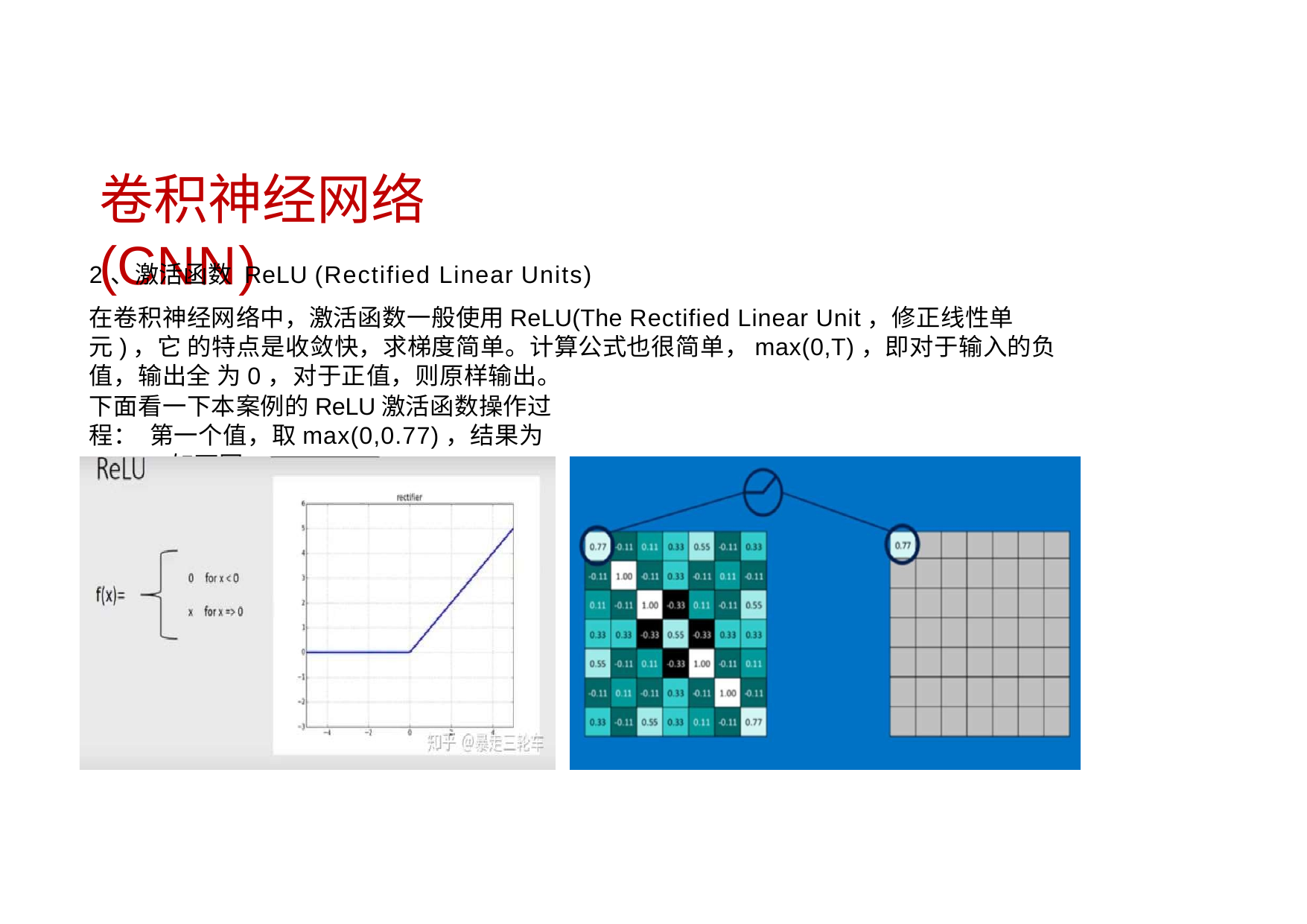

# 卷积神经网络(CNN)
2、激活函数 ReLU (Rectified Linear Units)
在卷积神经网络中，激活函数一般使用ReLU(The Rectified Linear Unit，修正线性单元)，它 的特点是收敛快，求梯度简单。计算公式也很简单，max(0,T)，即对于输入的负值，输出全 为0，对于正值，则原样输出。
下面看一下本案例的ReLU激活函数操作过程：  第一个值，取max(0,0.77)，结果为0.77，如下图